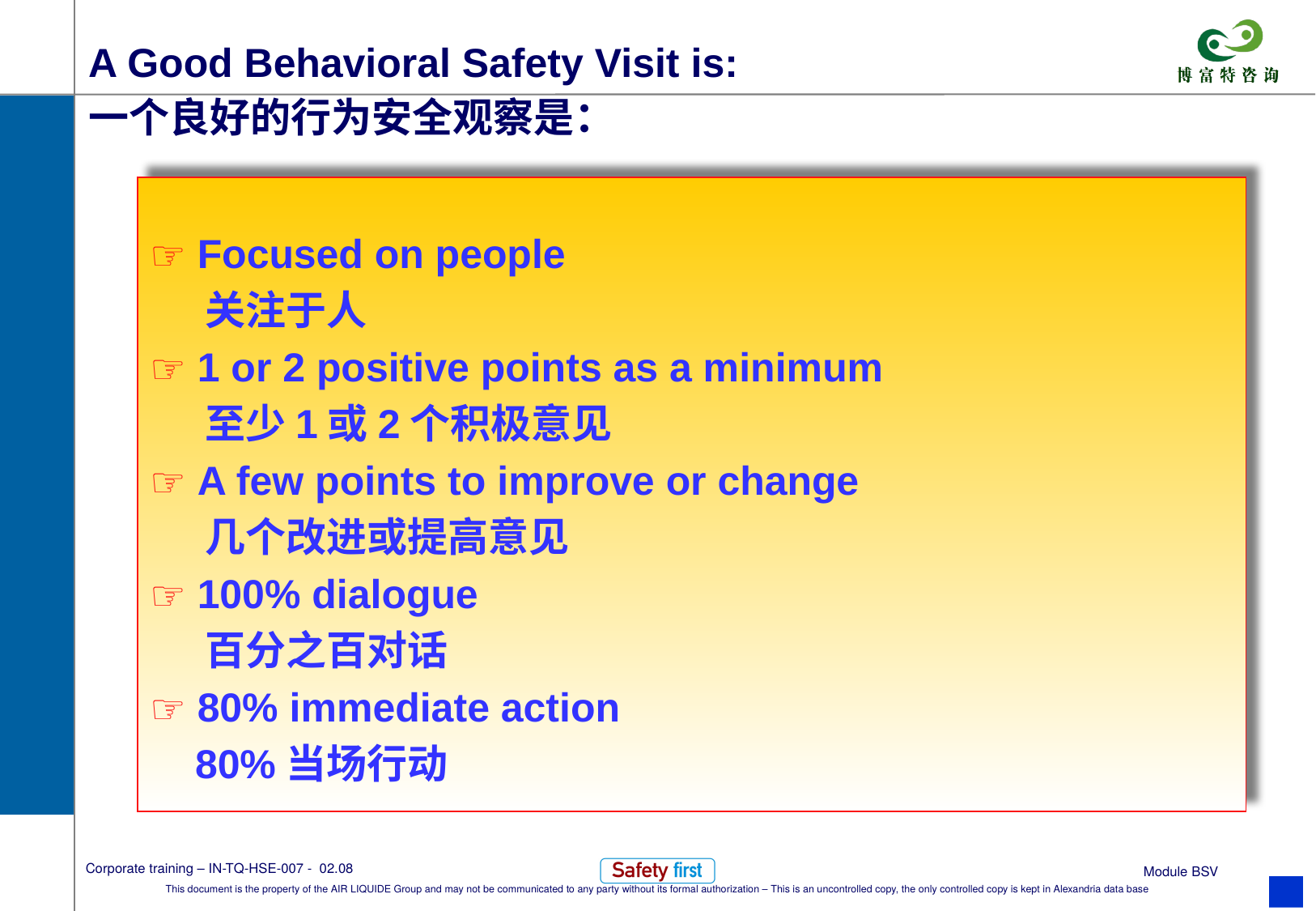

# A Good Behavioral Safety Visit is: 一个良好的行为安全观察是：

 Focused on people
    关注于人
 1 or 2 positive points as a minimum
    至少1或2个积极意见
 A few points to improve or change
    几个改进或提高意见
 100% dialogue
    百分之百对话
 80% immediate action
    80%当场行动
22